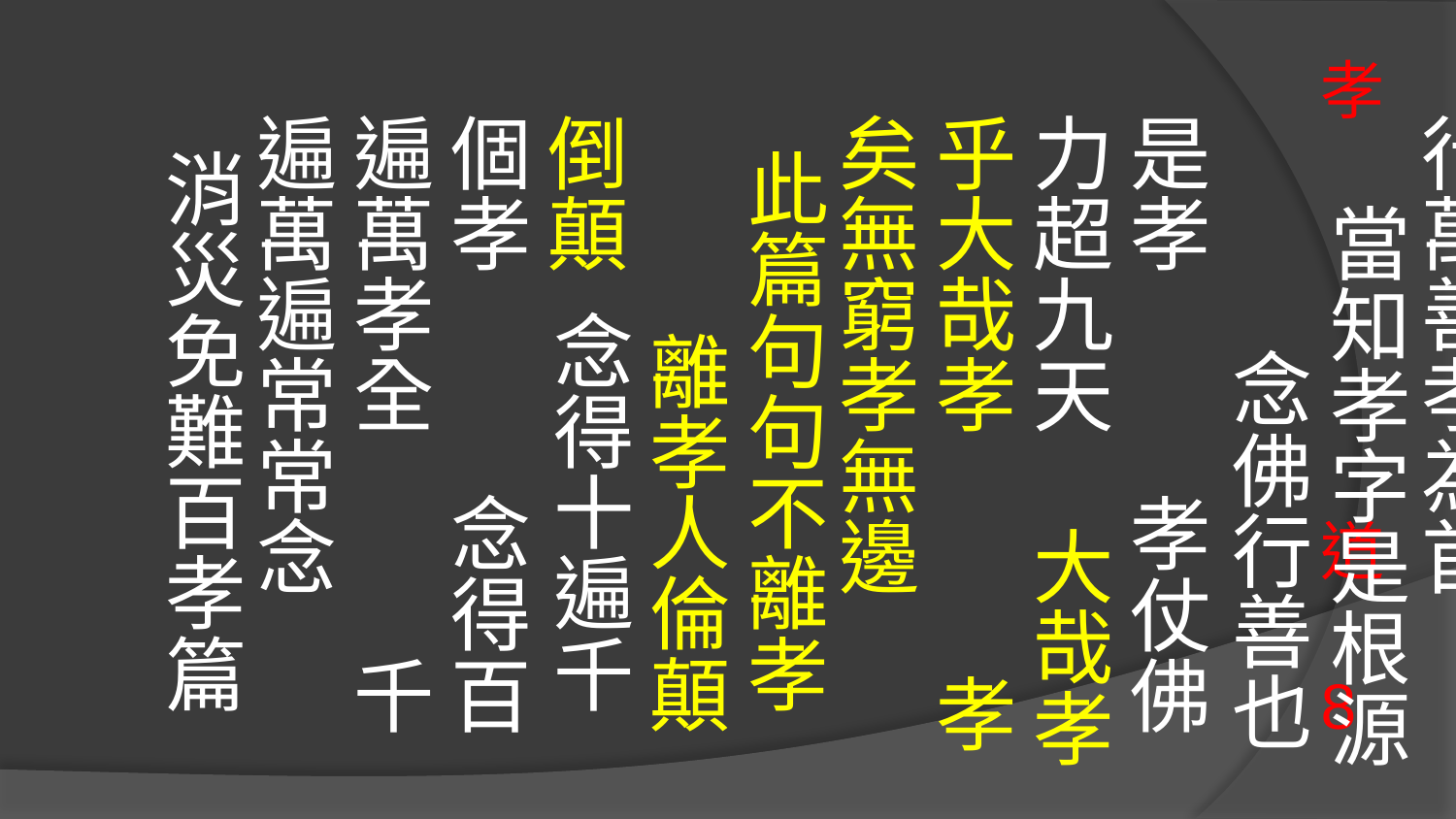

百孝經                百行萬善孝為首               當知孝字是根源              念佛行善也是孝            孝仗佛力超九天     大哉孝乎大哉孝             孝矣無窮孝無邊            此篇句句不離孝                離孝人倫顛倒顛  念得十遍千個孝            念得百遍萬孝全            千遍萬遍常常念            消災免難百孝篇

# 孝 道 8